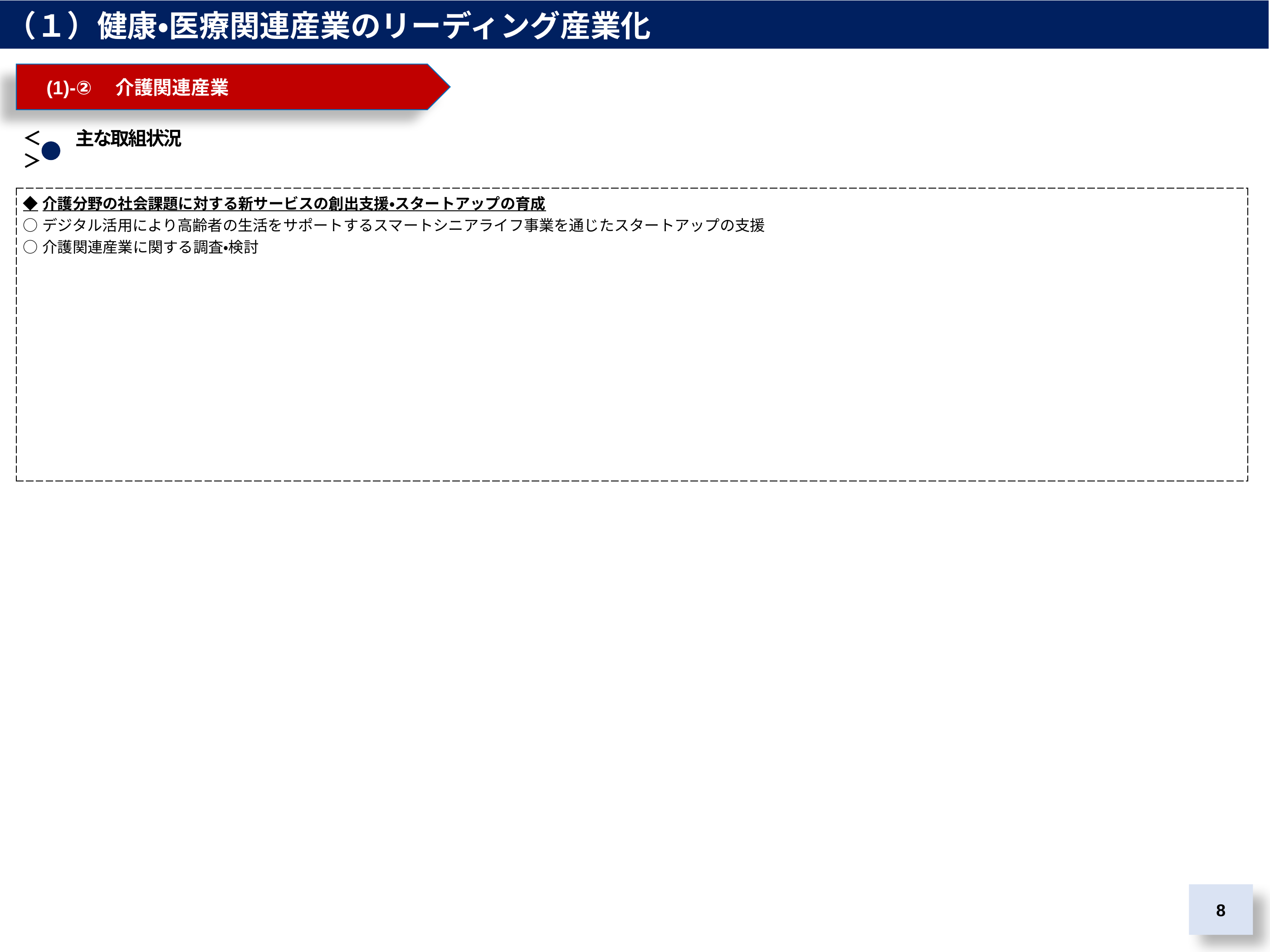

（１）健康・医療関連産業のリーディング産業化
　(1)-②　介護関連産業
＜　　主な取組状況＞

| ◆介護分野の社会課題に対する新サービスの創出支援・スタートアップの育成 ○デジタル活用により高齢者の生活をサポートするスマートシニアライフ事業を通じたスタートアップの支援 ○介護関連産業に関する調査・検討 |
| --- |
8